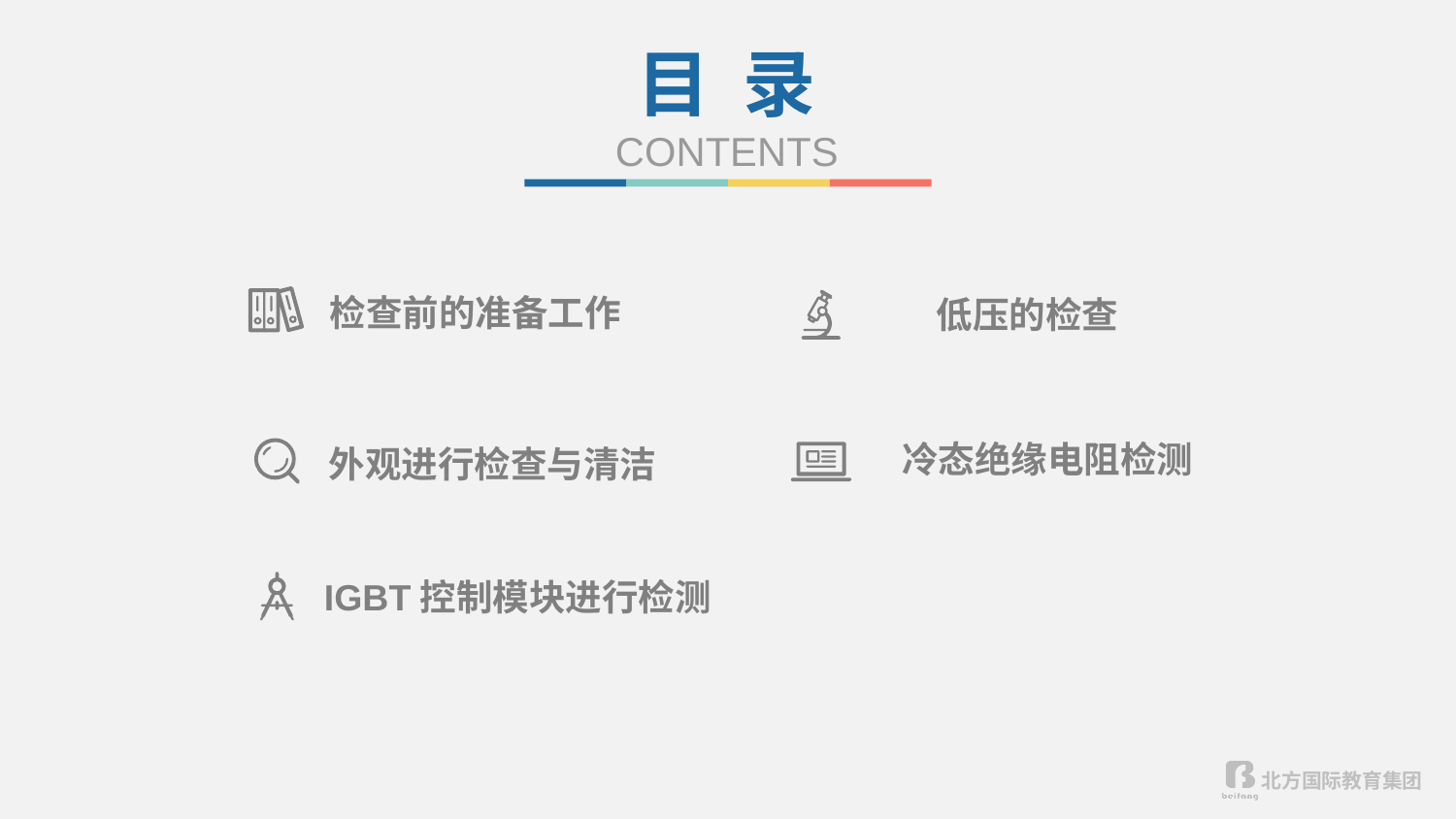

目  录
CONTENTS

检查前的准备工作
低压的检查

冷态绝缘电阻检测
外观进行检查与清洁

IGBT控制模块进行检测